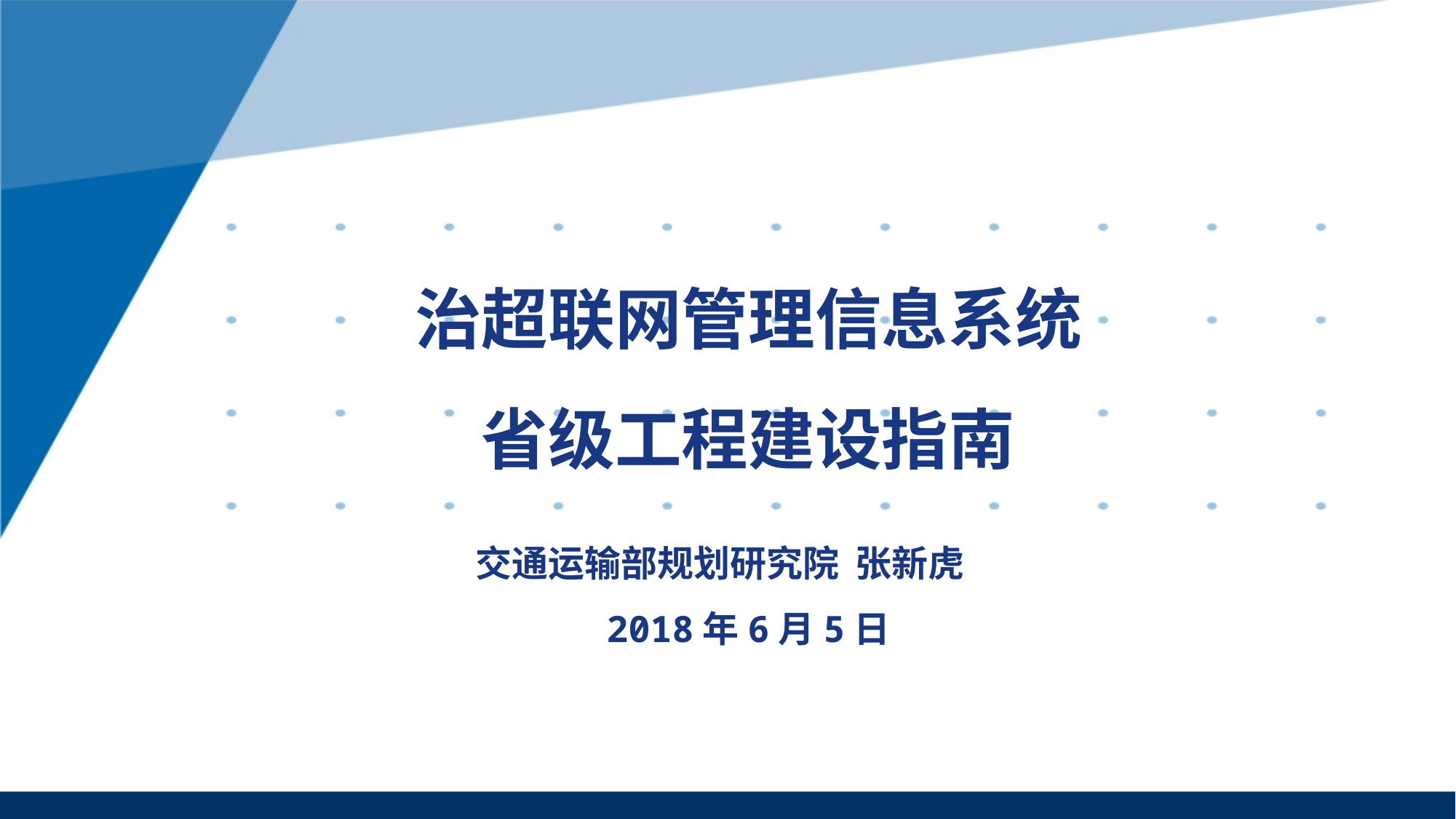

# 治超联网管理信息系统 省级工程建设指南
交通运输部规划研究院  张新虎
2018年6月5日